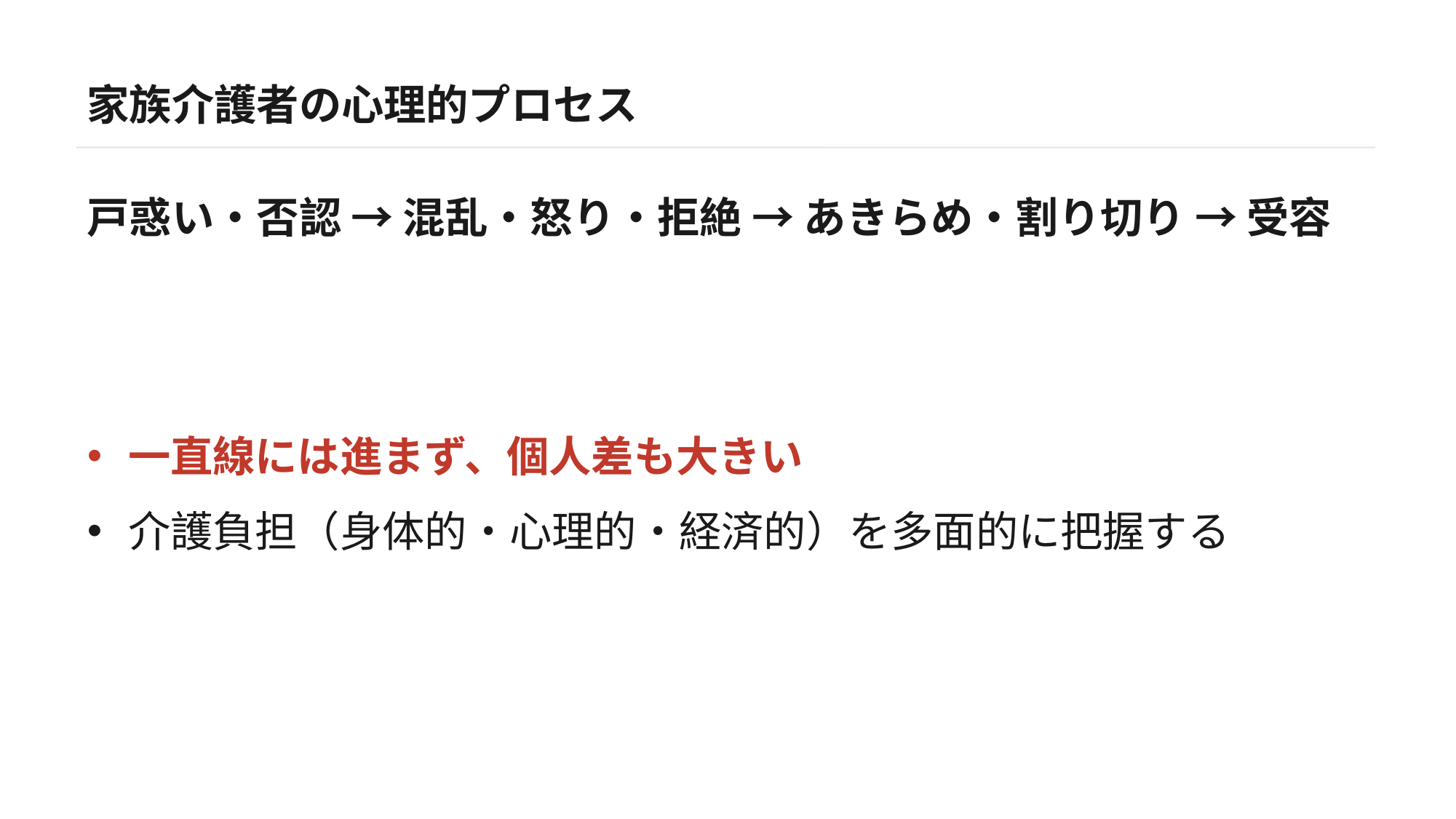

家族介護者の心理的プロセス

戸惑い・否認 → 混乱・怒り・拒絶 → あきらめ・割り切り → 受容
一直線には進まず、個人差も大きい
介護負担（身体的・心理的・経済的）を多面的に把握する